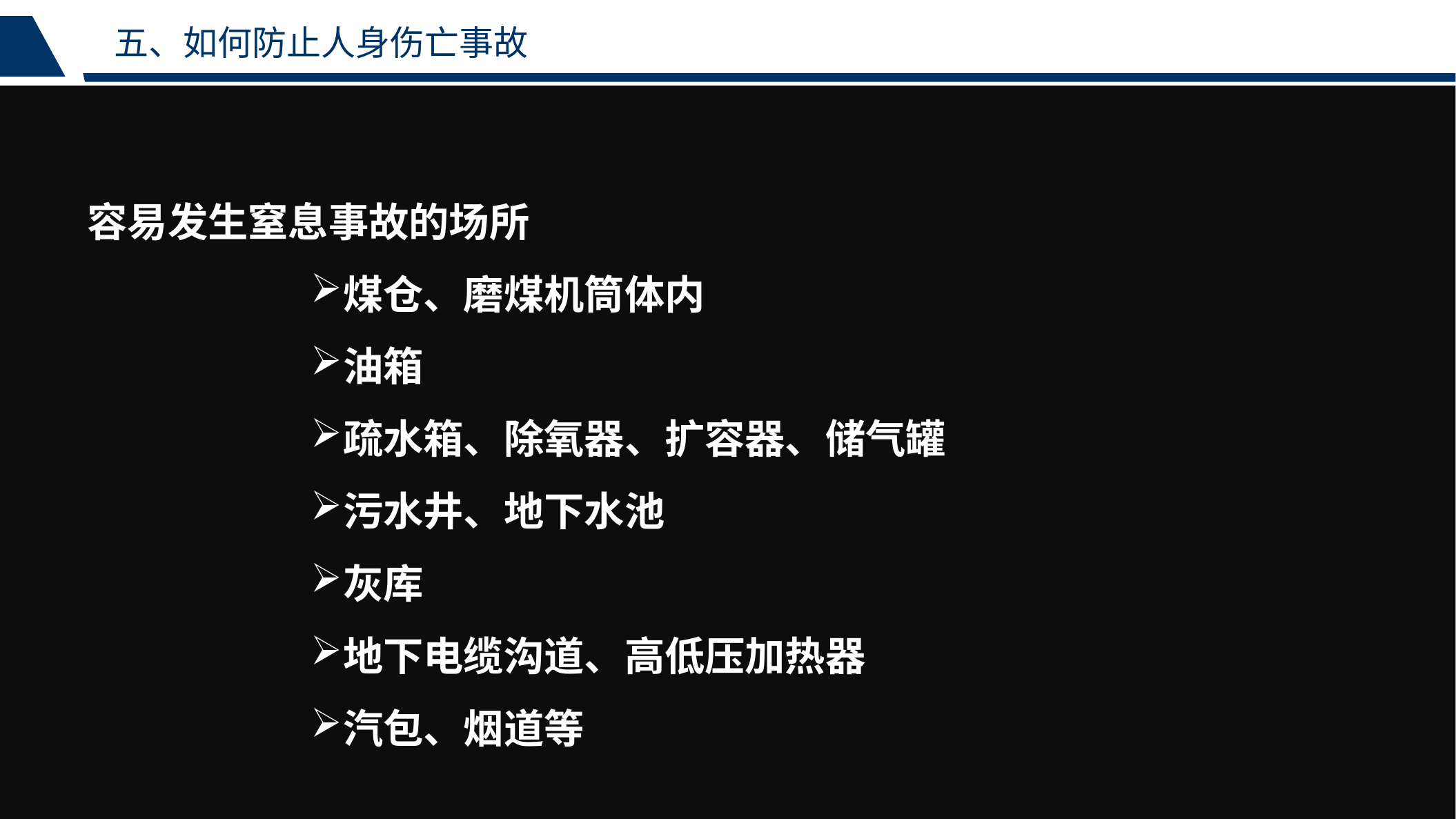

五、如何防止人身伤亡事故

容易发生窒息事故的场所
煤仓、磨煤机筒体内
油箱
疏水箱、除氧器、扩容器、储气罐
污水井、地下水池
灰库
地下电缆沟道、高低压加热器
汽包、烟道等